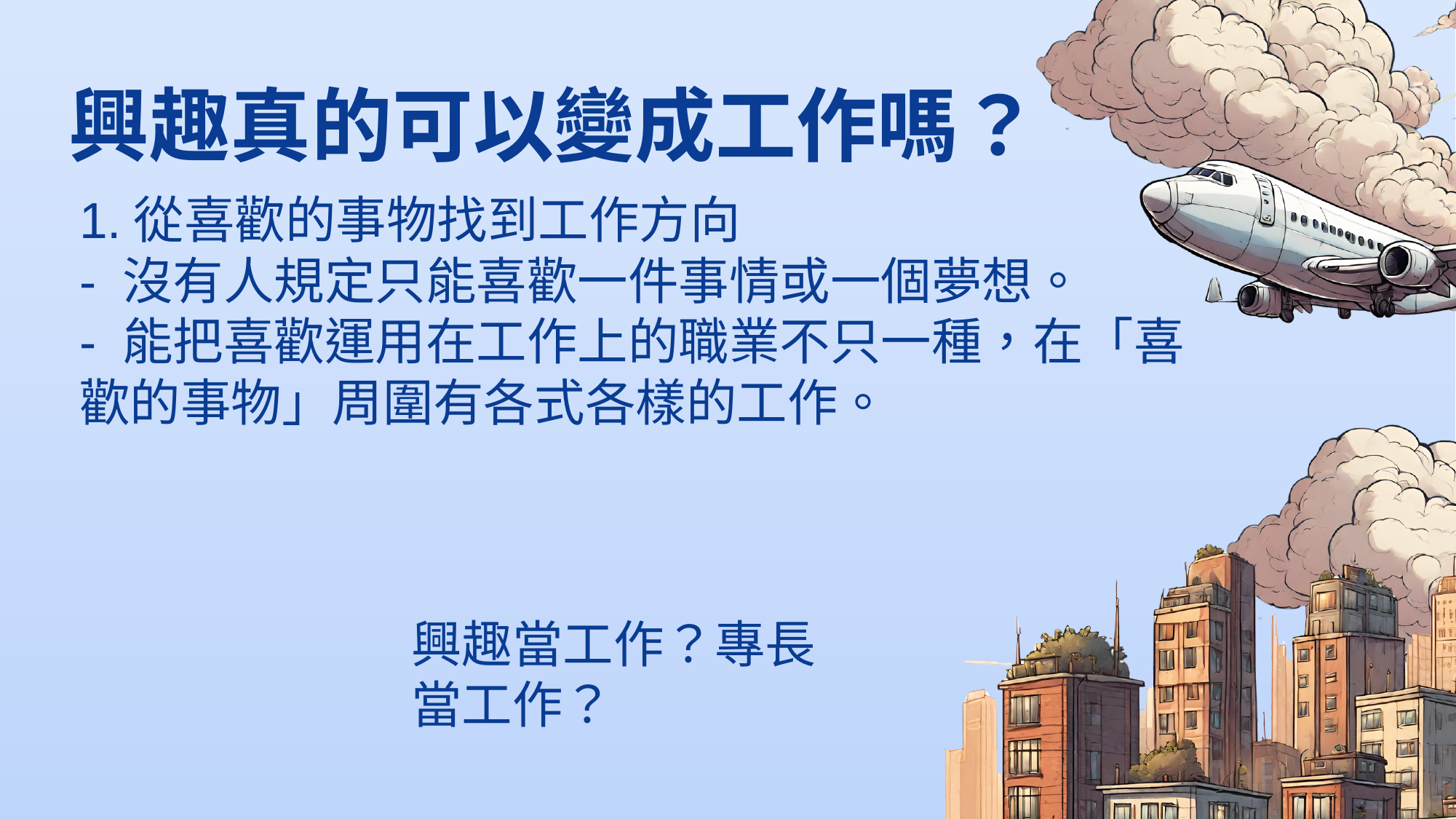

興趣真的可以變成工作嗎？
1.從喜歡的事物找到工作方向
- 沒有人規定只能喜歡一件事情或一個夢想。
- 能把喜歡運用在工作上的職業不只一種，在「喜歡的事物」周圍有各式各樣的工作。

興趣當工作？專長當工作？